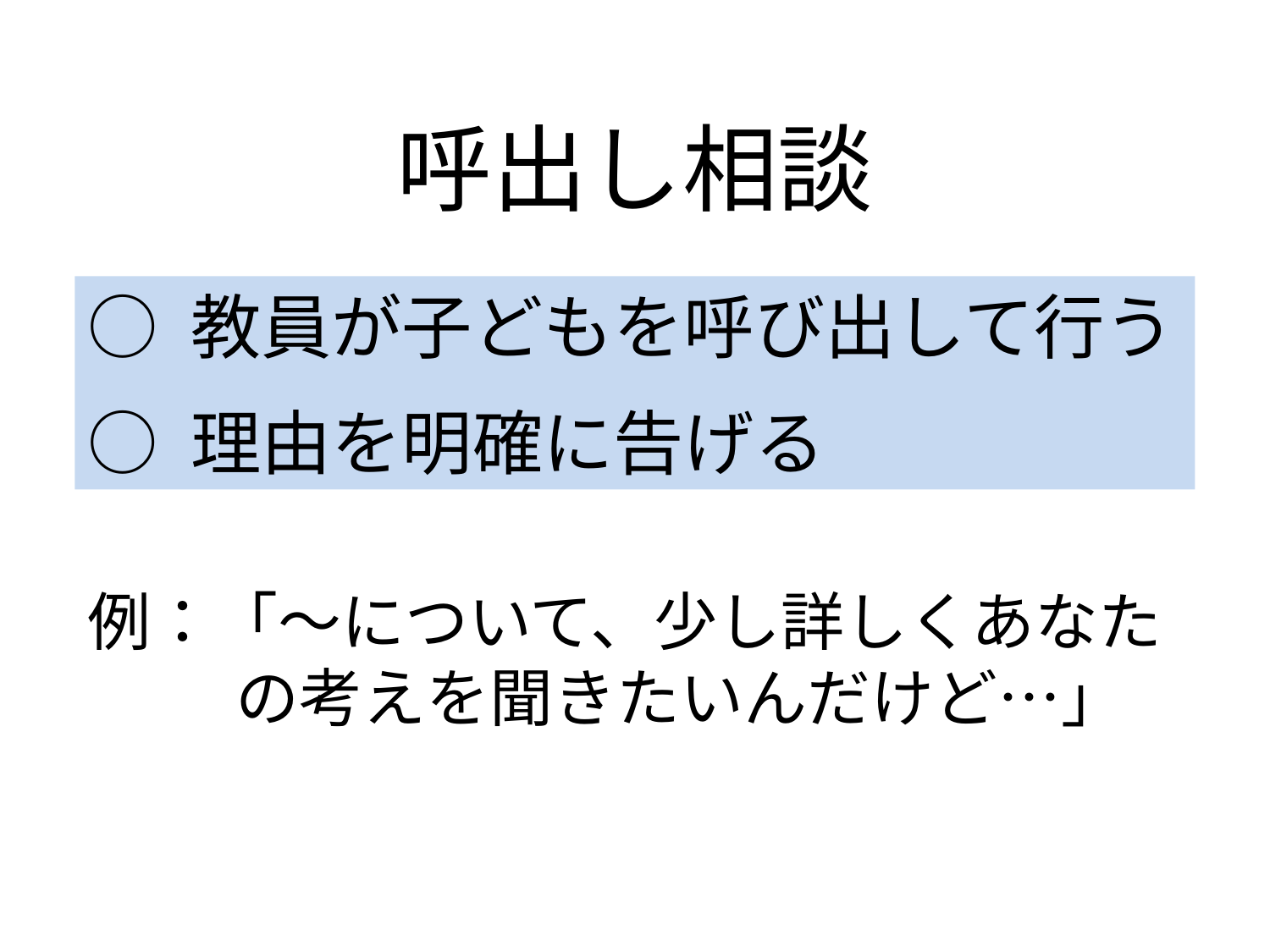

呼出し相談
○ 教員が子どもを呼び出して行う
○ 理由を明確に告げる
例：「～について、少し詳しくあなたの考えを聞きたいんだけど…」